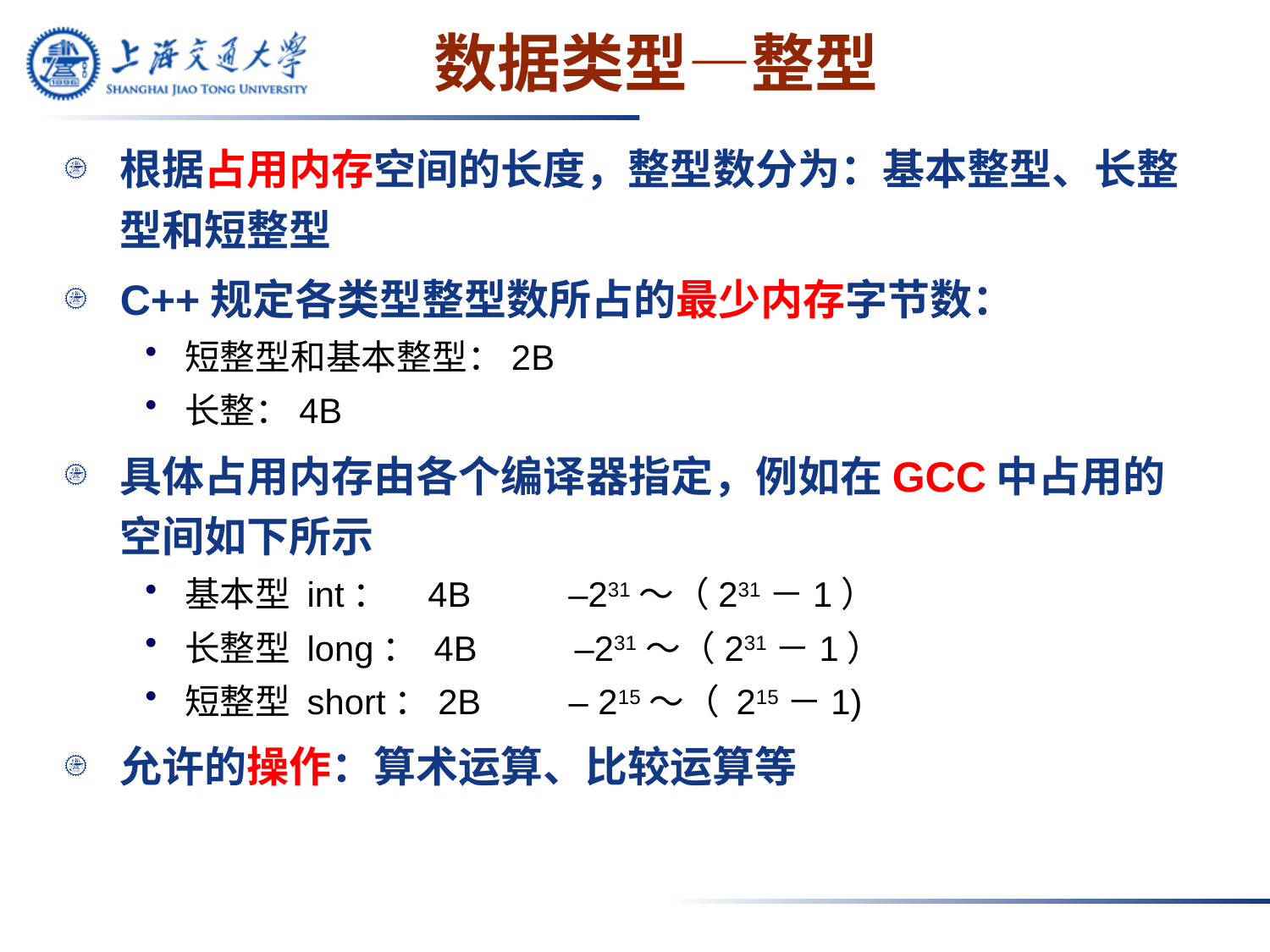

# 数据类型—整型
根据占用内存空间的长度，整型数分为：基本整型、长整型和短整型
C++规定各类型整型数所占的最少内存字节数：
短整型和基本整型：2B
长整：4B
具体占用内存由各个编译器指定，例如在GCC中占用的空间如下所示
基本型 int：    4B          –231～（231－1）
长整型 long： 4B          –231～（231－1）
短整型 short：2B         – 215～（ 215－1)
允许的操作：算术运算、比较运算等